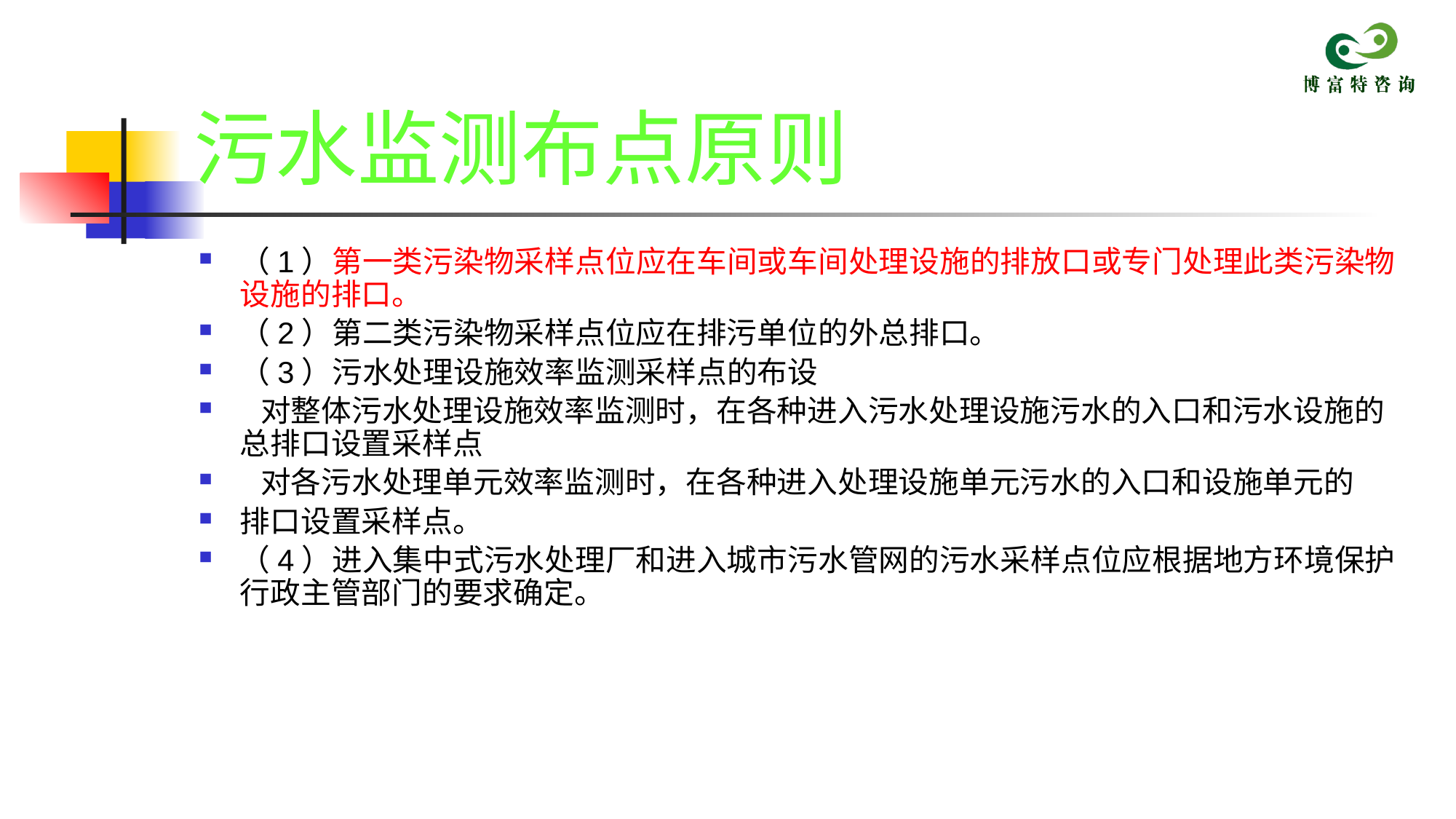

# 污水监测布点原则
（1）第一类污染物采样点位应在车间或车间处理设施的排放口或专门处理此类污染物设施的排口。
（2）第二类污染物采样点位应在排污单位的外总排口。
（3）污水处理设施效率监测采样点的布设
  对整体污水处理设施效率监测时，在各种进入污水处理设施污水的入口和污水设施的总排口设置采样点
  对各污水处理单元效率监测时，在各种进入处理设施单元污水的入口和设施单元的
排口设置采样点。
（4）进入集中式污水处理厂和进入城市污水管网的污水采样点位应根据地方环境保护行政主管部门的要求确定。